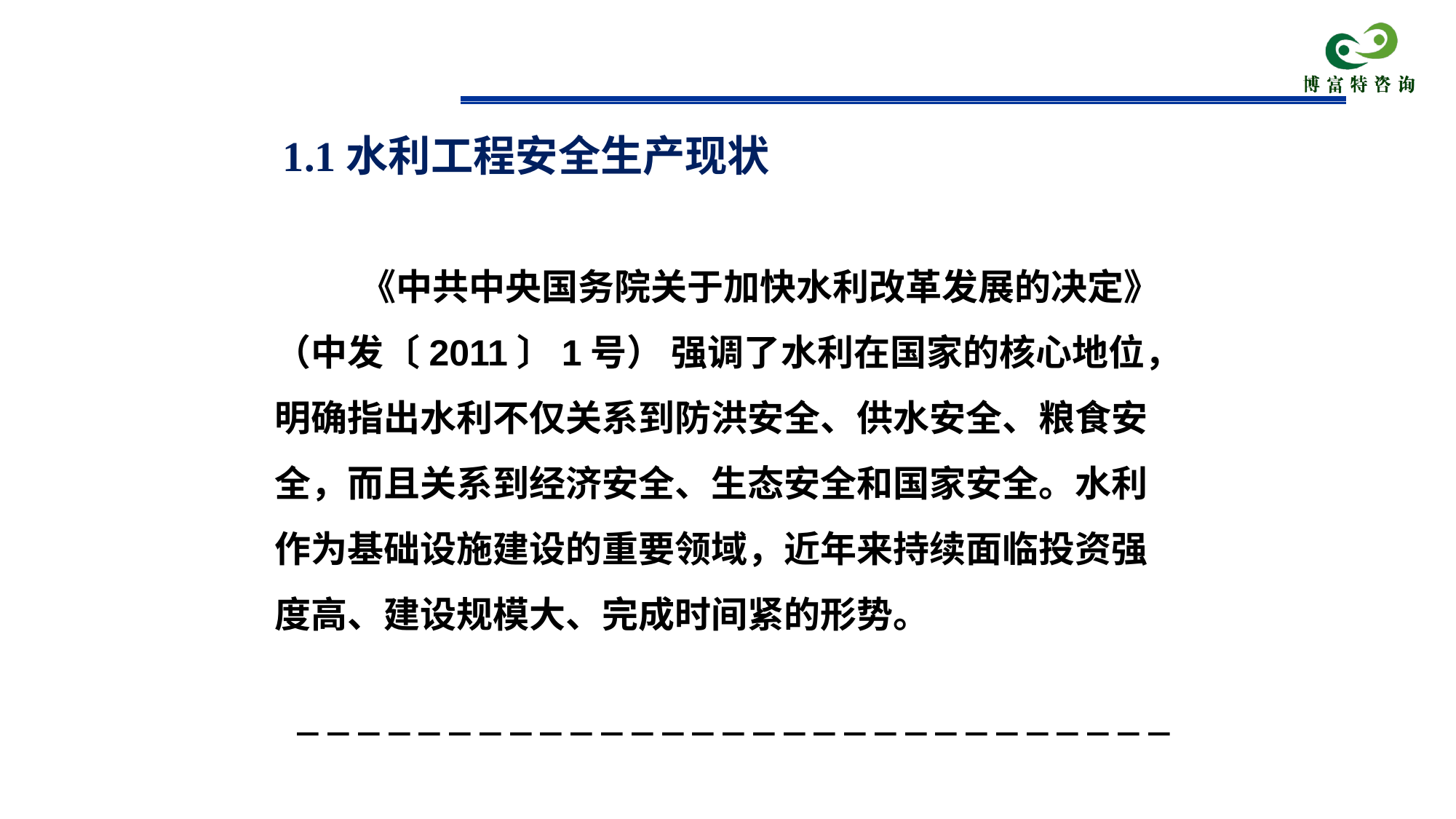

# 1.1水利工程安全生产现状
《中共中央国务院关于加快水利改革发展的决定》（中发〔2011〕1号） 强调了水利在国家的核心地位，明确指出水利不仅关系到防洪安全、供水安全、粮食安全，而且关系到经济安全、生态安全和国家安全。水利作为基础设施建设的重要领域，近年来持续面临投资强度高、建设规模大、完成时间紧的形势。
－－－－－－－－－－－－－－－－－－－－－－－－－－－－－